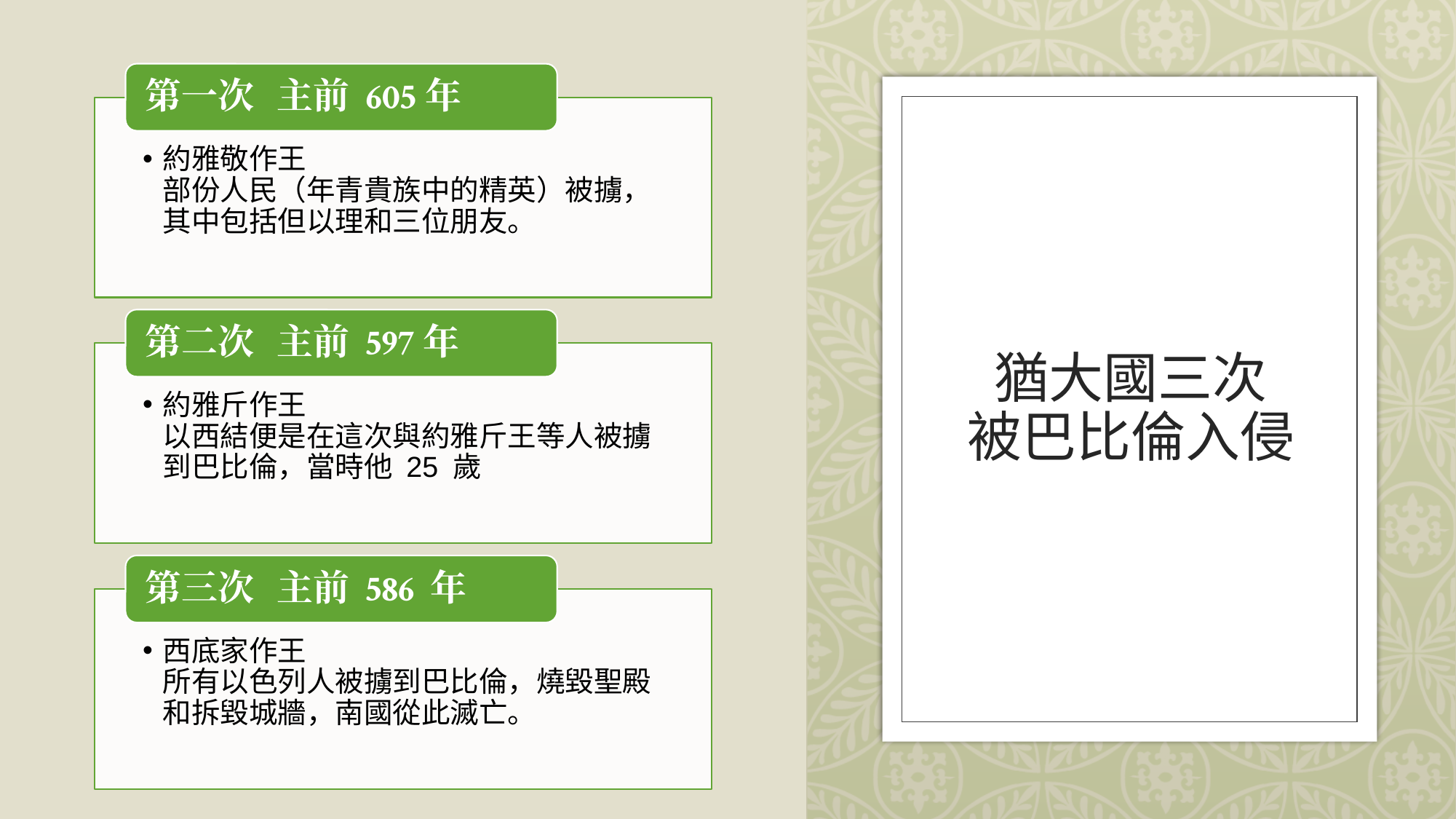

第一次   主前 605年

約雅敬作王
部份人民（年青貴族中的精英）被擄，其中包括但以理和三位朋友。

第二次   主前 597年

約雅斤作王
以西結便是在這次與約雅斤王等人被擄到巴比倫，當時他 25 歲

第三次   主前 586 年

西底家作王
所有以色列人被擄到巴比倫，燒毀聖殿和拆毀城牆，南國從此滅亡。

# 猶大國三次 被巴比倫入侵